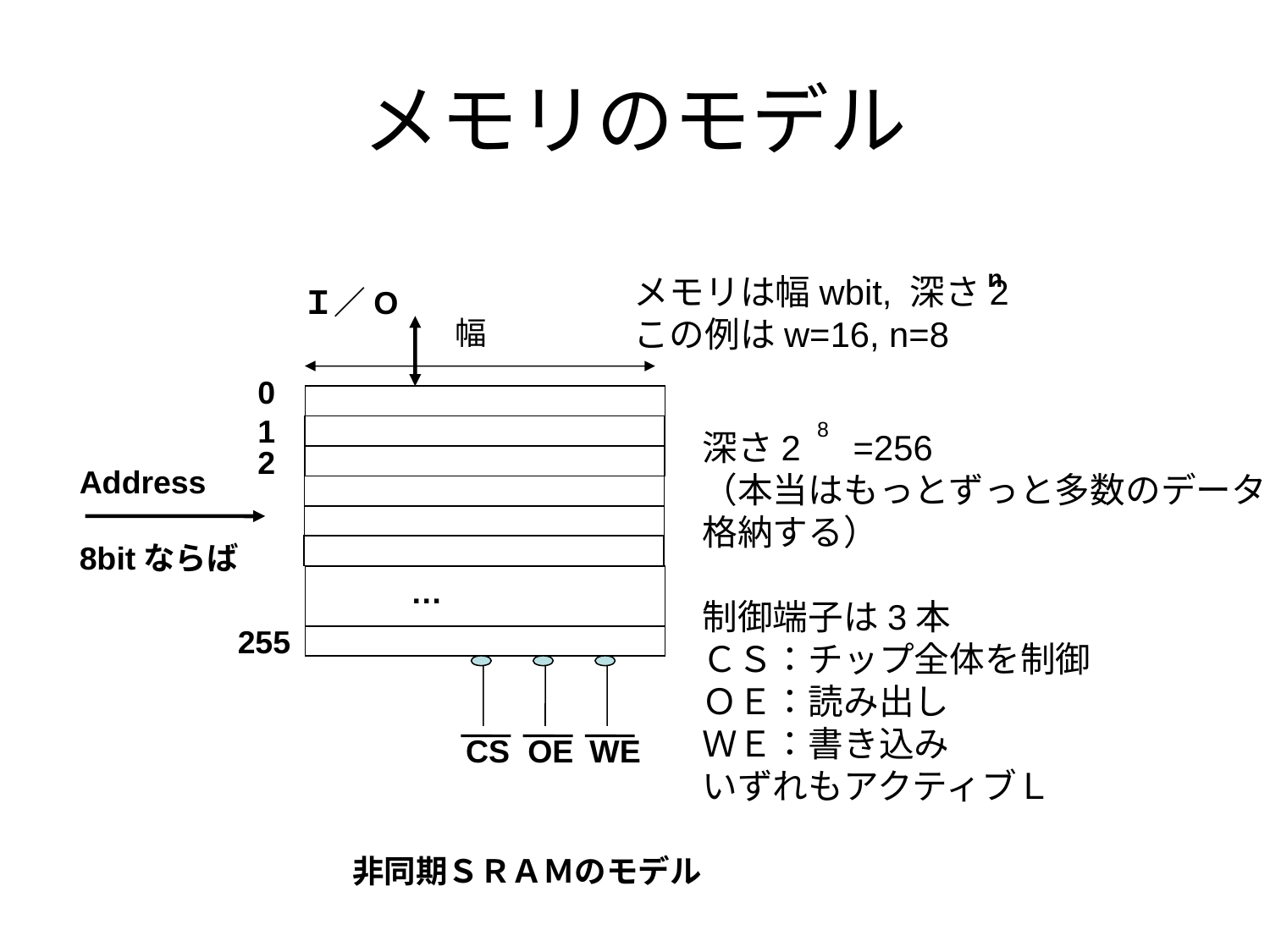

# メモリのモデル

n
メモリは幅wbit, 深さ2
この例はw=16, n=8
Ｉ／O
幅

0

1
8

深さ2　=256
（本当はもっとずっと多数のデータを
格納する）

制御端子は3本
ＣＳ：チップ全体を制御
ＯＥ：読み出し
ＷＥ：書き込み
いずれもアクティブＬ

2

Address

8bitならば

…
255

CS
OE
WE

非同期ＳＲＡＭのモデル